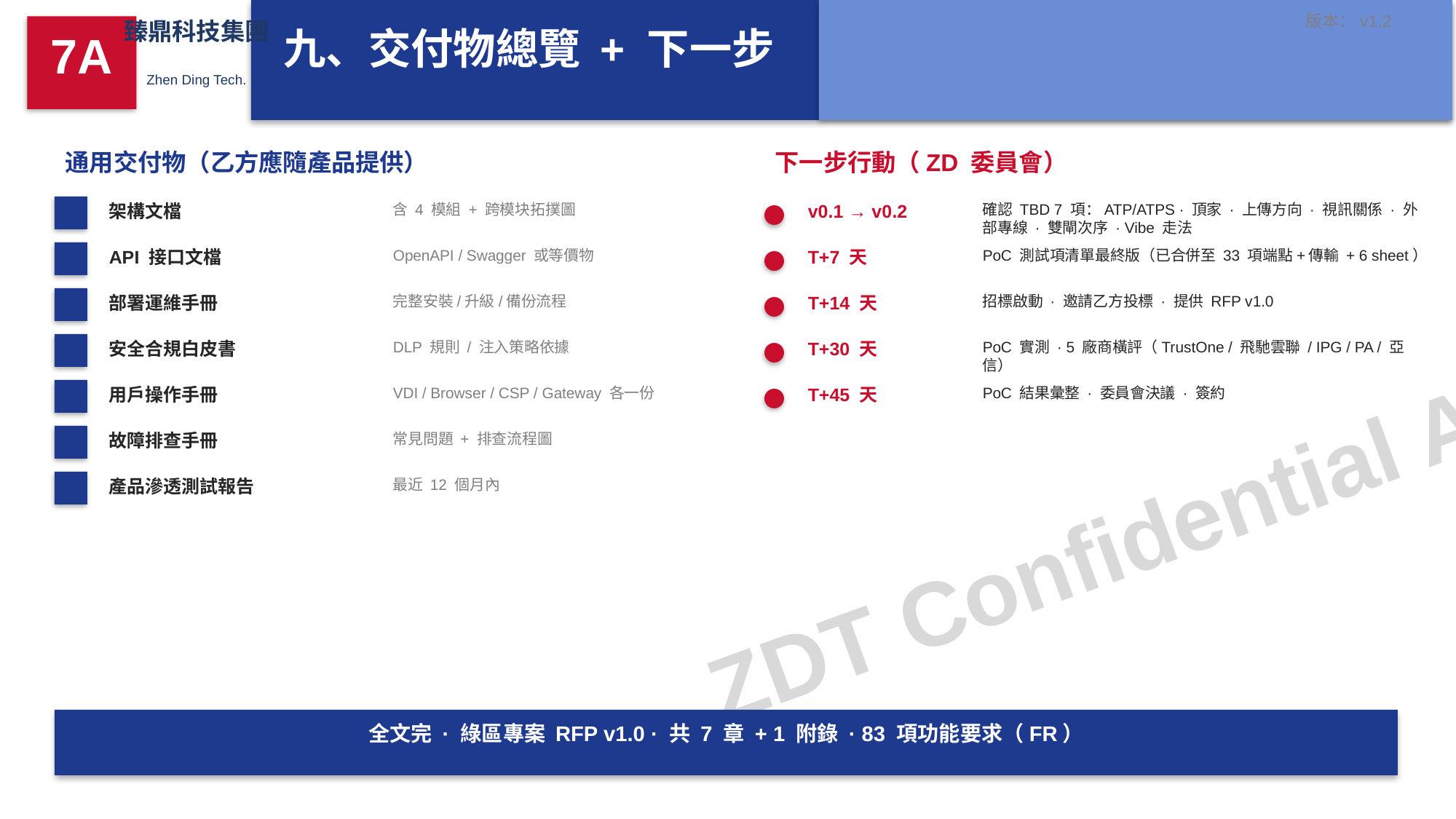

版本：v1.2
臻鼎科技集團

九、交付物總覽 + 下一步
7A
Zhen Ding Tech.
通用交付物（乙方應隨產品提供）
下一步行動（ZD 委員會）
架構文檔
含 4 模組 + 跨模块拓撲圖
v0.1 → v0.2
確認 TBD 7 項：ATP/ATPS · 頂家 · 上傳方向 · 視訊關係 · 外部專線 · 雙閘次序 · Vibe 走法

API 接口文檔
OpenAPI / Swagger 或等價物
T+7 天
PoC 測試項清單最終版（已合併至 33 項端點+傳輸 + 6 sheet）

部署運維手冊
完整安裝/升級/備份流程
T+14 天
招標啟動 · 邀請乙方投標 · 提供 RFP v1.0

安全合規白皮書
DLP 規則 / 注入策略依據
T+30 天
PoC 實測 · 5 廠商橫評（TrustOne / 飛馳雲聯 / IPG / PA / 亞信）

用戶操作手冊
VDI / Browser / CSP / Gateway 各一份
T+45 天
PoC 結果彙整 · 委員會決議 · 簽約

故障排查手冊
常見問題 + 排查流程圖

產品滲透測試報告
最近 12 個月內

ZDT Confidential A

全文完 · 綠區專案 RFP v1.0 · 共 7 章 + 1 附錄 · 83 項功能要求（FR）